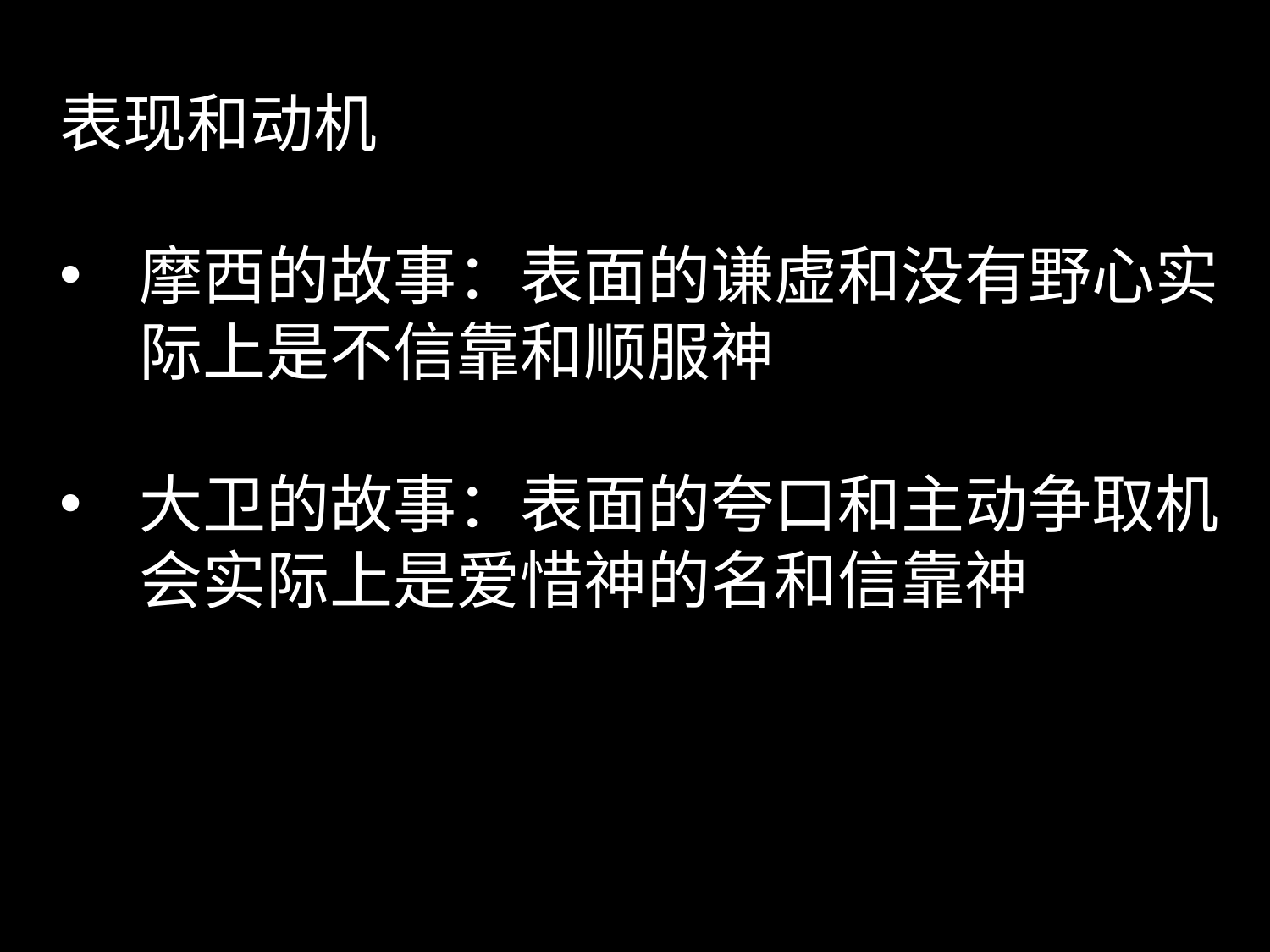

表现和动机

摩西的故事：表面的谦虚和没有野心实际上是不信靠和顺服神

大卫的故事：表面的夸口和主动争取机会实际上是爱惜神的名和信靠神